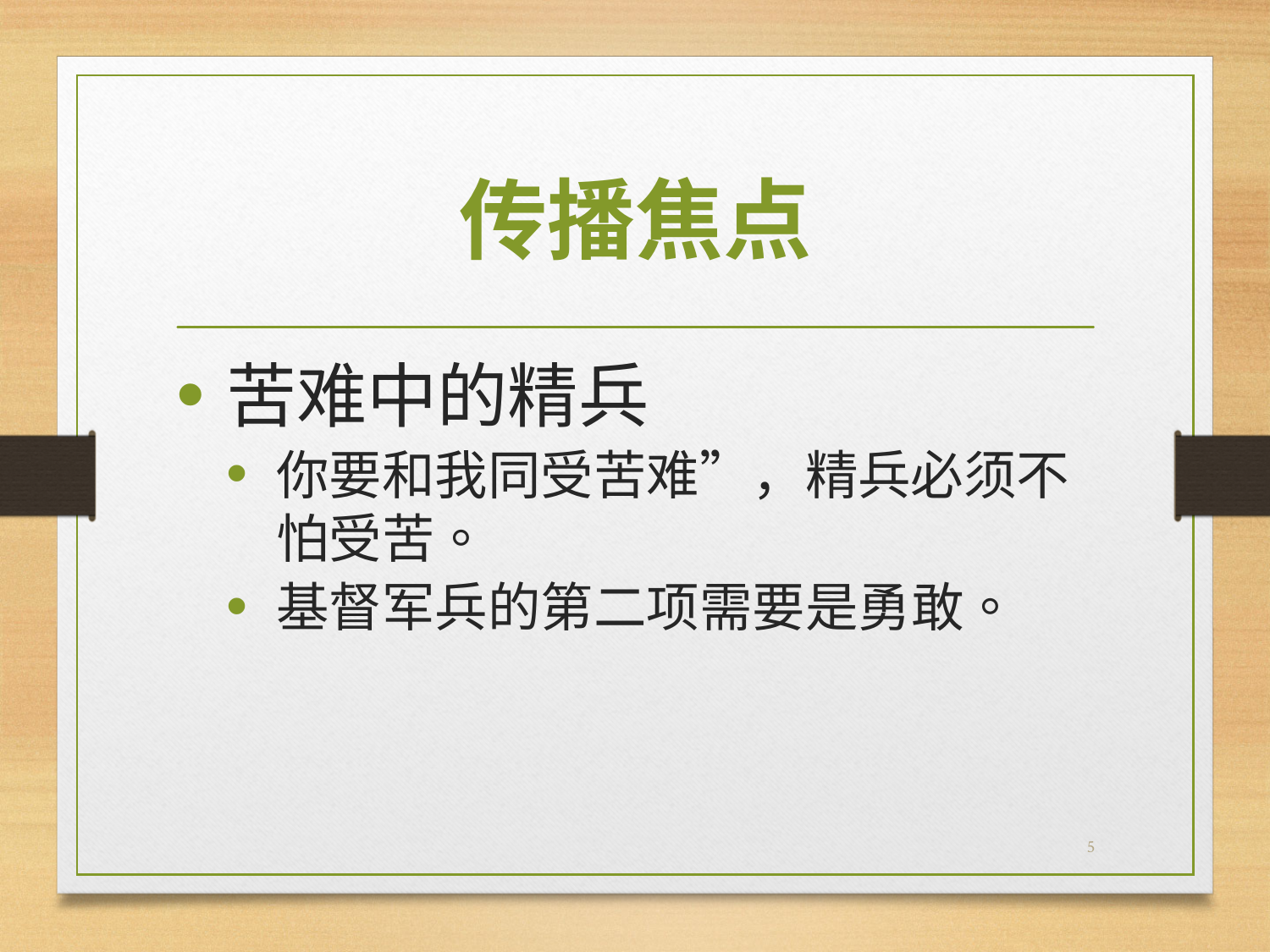

# 传播焦点
苦难中的精兵
你要和我同受苦难”，精兵必须不怕受苦。
基督军兵的第二项需要是勇敢。

5